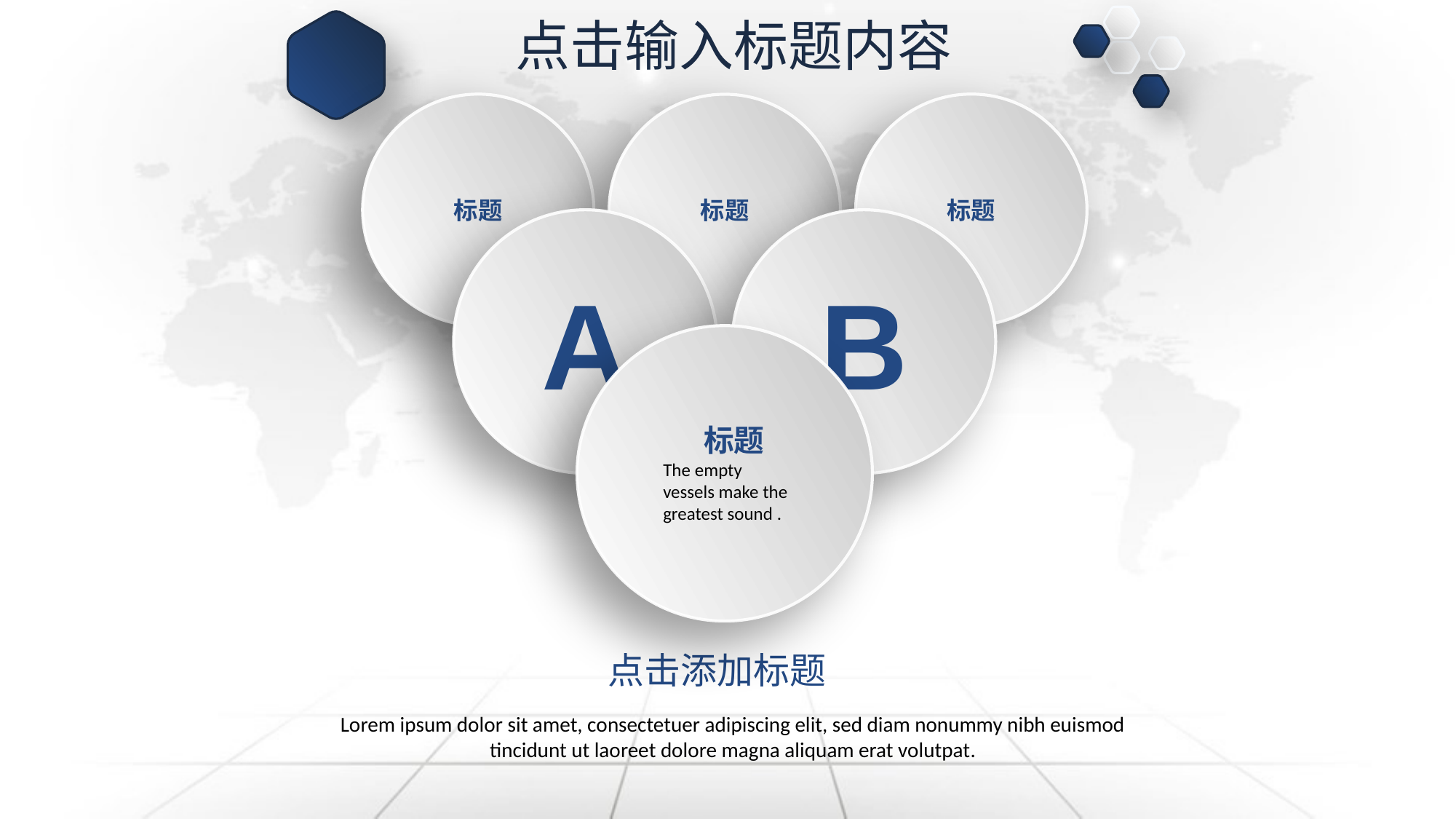

点击输入标题内容

标题
标题
标题
A
B

标题
The empty vessels make the greatest sound .
点击添加标题
Lorem ipsum dolor sit amet, consectetuer adipiscing elit, sed diam nonummy nibh euismod tincidunt ut laoreet dolore magna aliquam erat volutpat.